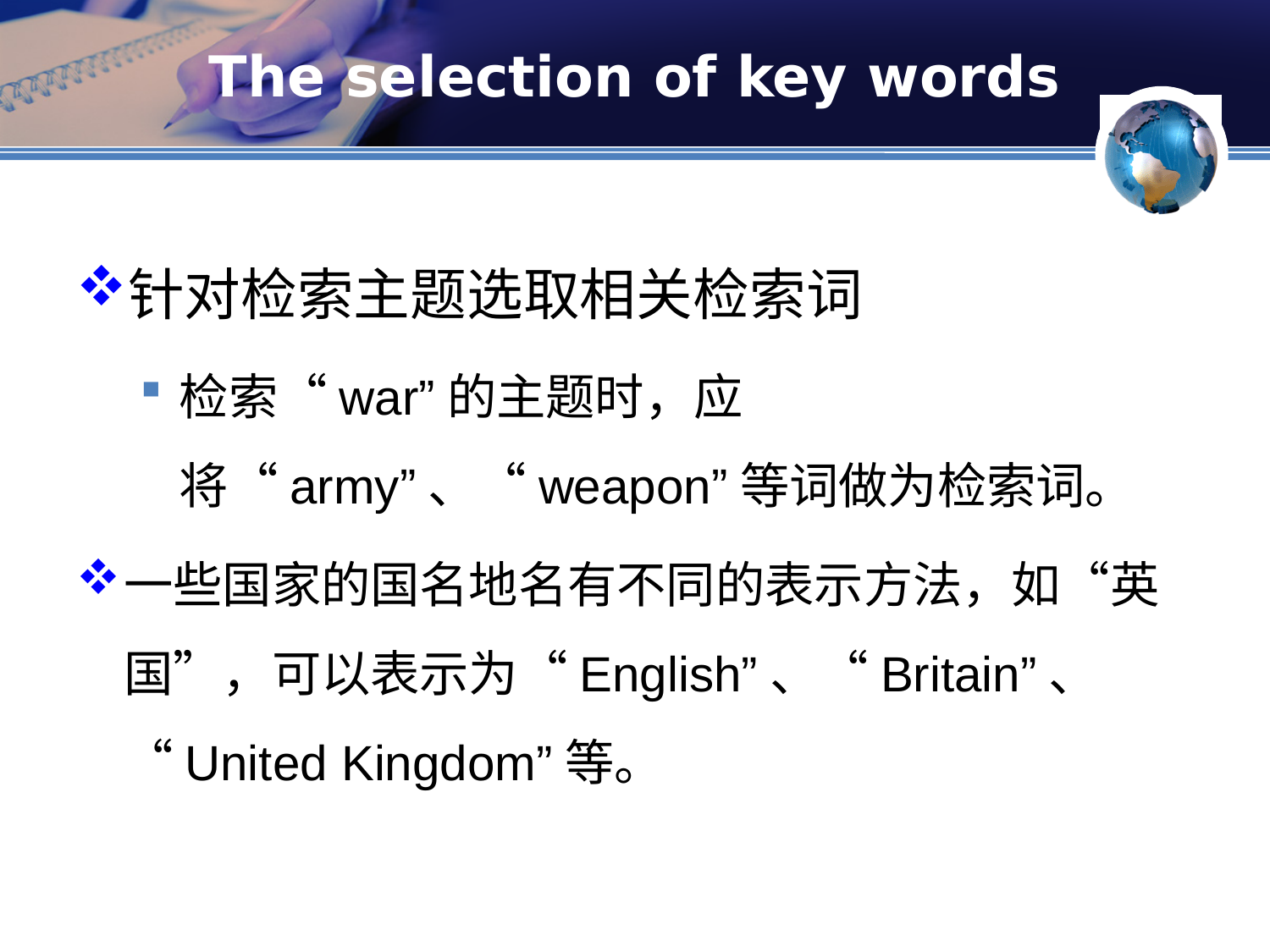

# The selection of key words

针对检索主题选取相关检索词
检索“war”的主题时，应将“army”、“weapon”等词做为检索词。
一些国家的国名地名有不同的表示方法，如“英国”，可以表示为“English”、“Britain”、“United Kingdom”等。